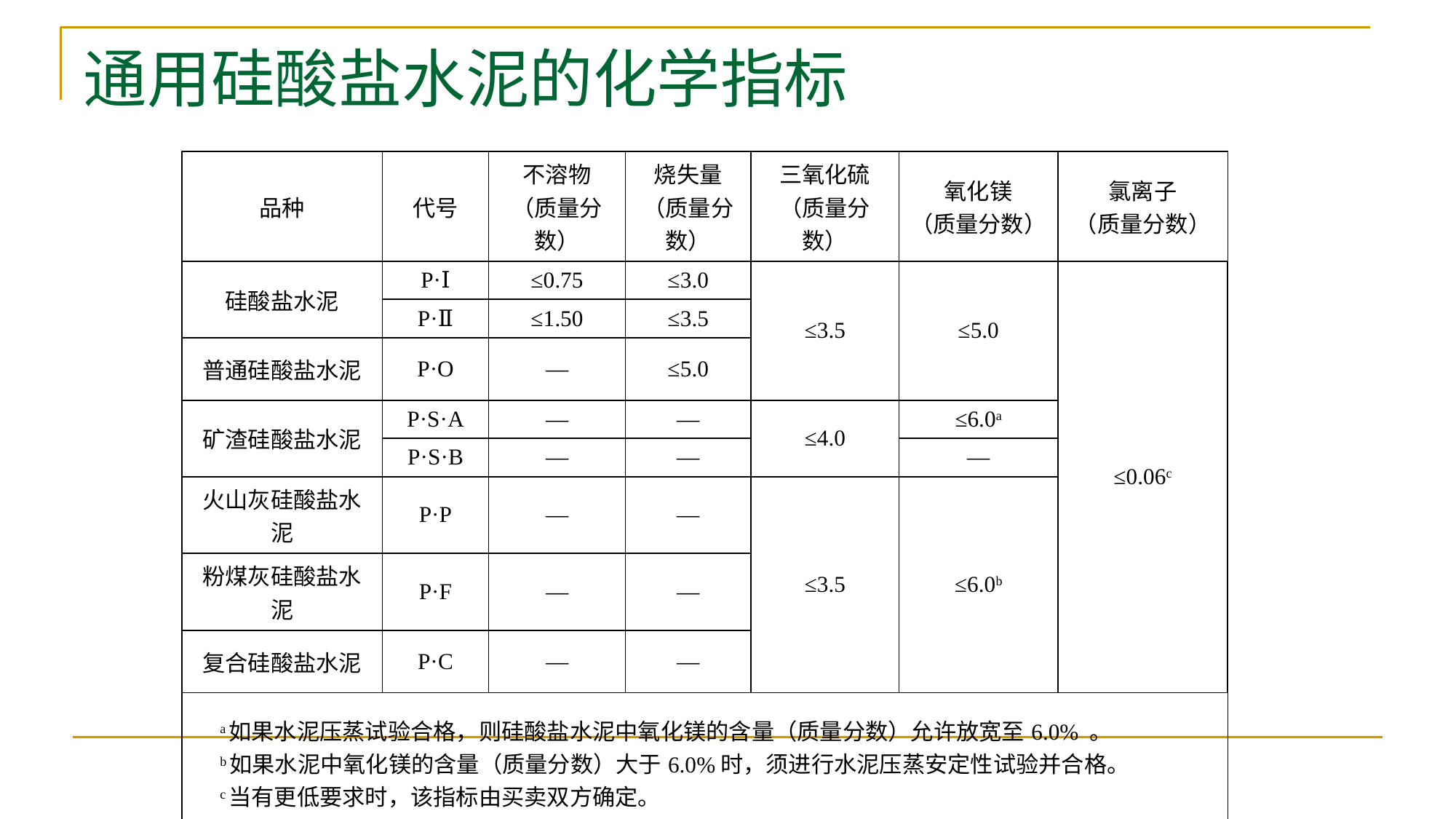

# 通用硅酸盐水泥的化学指标
| 品种 | 代号 | 不溶物 （质量分数） | 烧失量（质量分数） | 三氧化硫（质量分数） | 氧化镁 （质量分数） | 氯离子 （质量分数） |
| --- | --- | --- | --- | --- | --- | --- |
| 硅酸盐水泥 | P·Ⅰ | ≤0.75 | ≤3.0 | ≤3.5 | ≤5.0 | ≤0.06c |
|  | P·Ⅱ | ≤1.50 | ≤3.5 |  |  |  |
| 普通硅酸盐水泥 | P·O | — | ≤5.0 |  |  |  |
| 矿渣硅酸盐水泥 | P·S·A | — | — | ≤4.0 | ≤6.0a |  |
|  | P·S·B | — | — |  | — |  |
| 火山灰硅酸盐水泥 | P·P | — | — | ≤3.5 | ≤6.0b |  |
| 粉煤灰硅酸盐水泥 | P·F | — | — |  |  |  |
| 复合硅酸盐水泥 | P·C | — | — |  |  |  |
| a如果水泥压蒸试验合格，则硅酸盐水泥中氧化镁的含量（质量分数）允许放宽至6.0% 。 b如果水泥中氧化镁的含量（质量分数）大于6.0%时，须进行水泥压蒸安定性试验并合格。 c当有更低要求时，该指标由买卖双方确定。 |  |  |  |  |  |  |